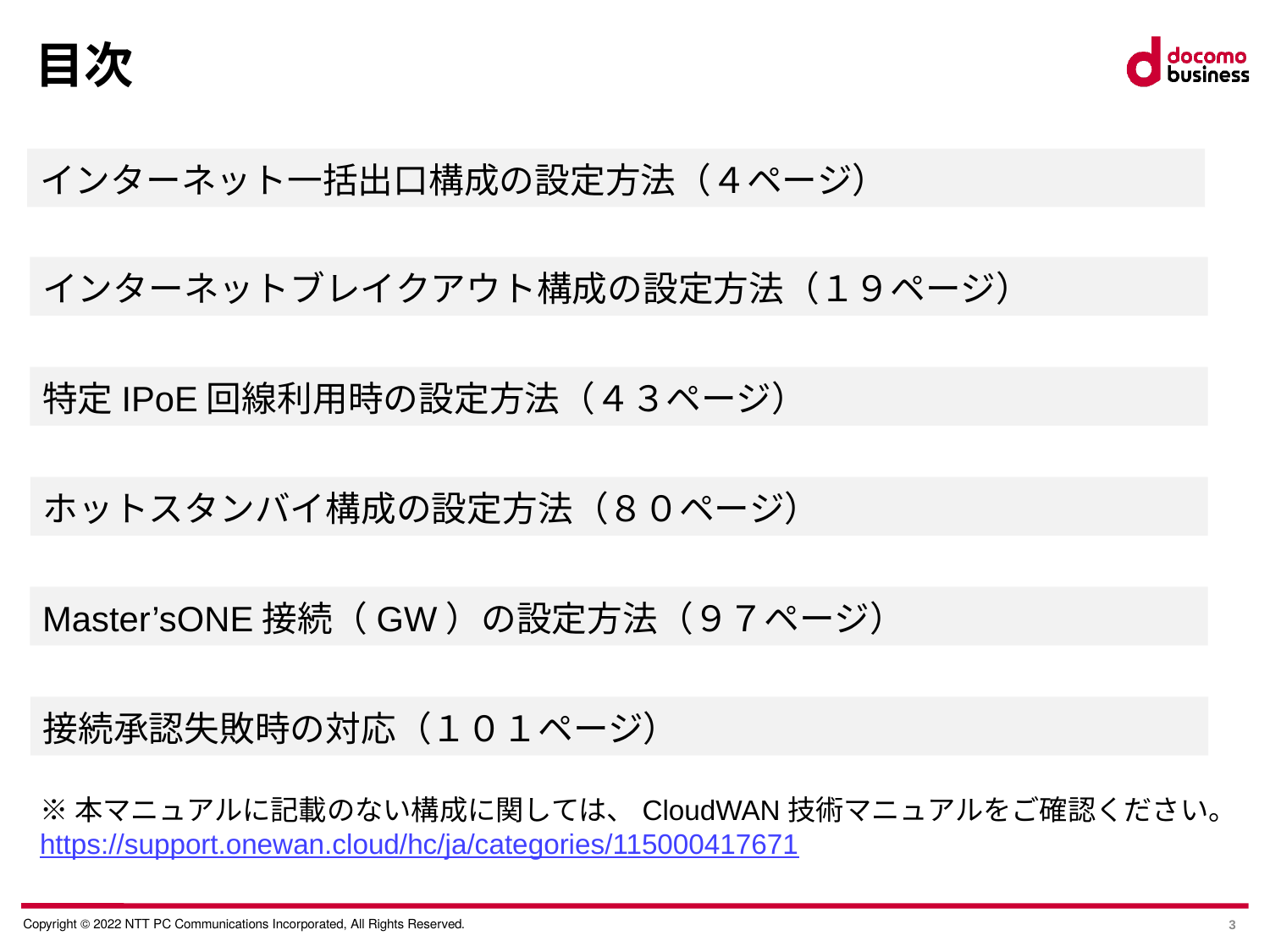

# 目次

インターネット一括出口構成の設定方法（４ページ）

インターネットブレイクアウト構成の設定方法（１９ページ）

特定IPoE回線利用時の設定方法（４３ページ）

ホットスタンバイ構成の設定方法（８０ページ）

Master’sONE接続（GW）の設定方法（９７ページ）

接続承認失敗時の対応（１０１ページ）
※本マニュアルに記載のない構成に関しては、CloudWAN技術マニュアルをご確認ください。
https://support.onewan.cloud/hc/ja/categories/115000417671